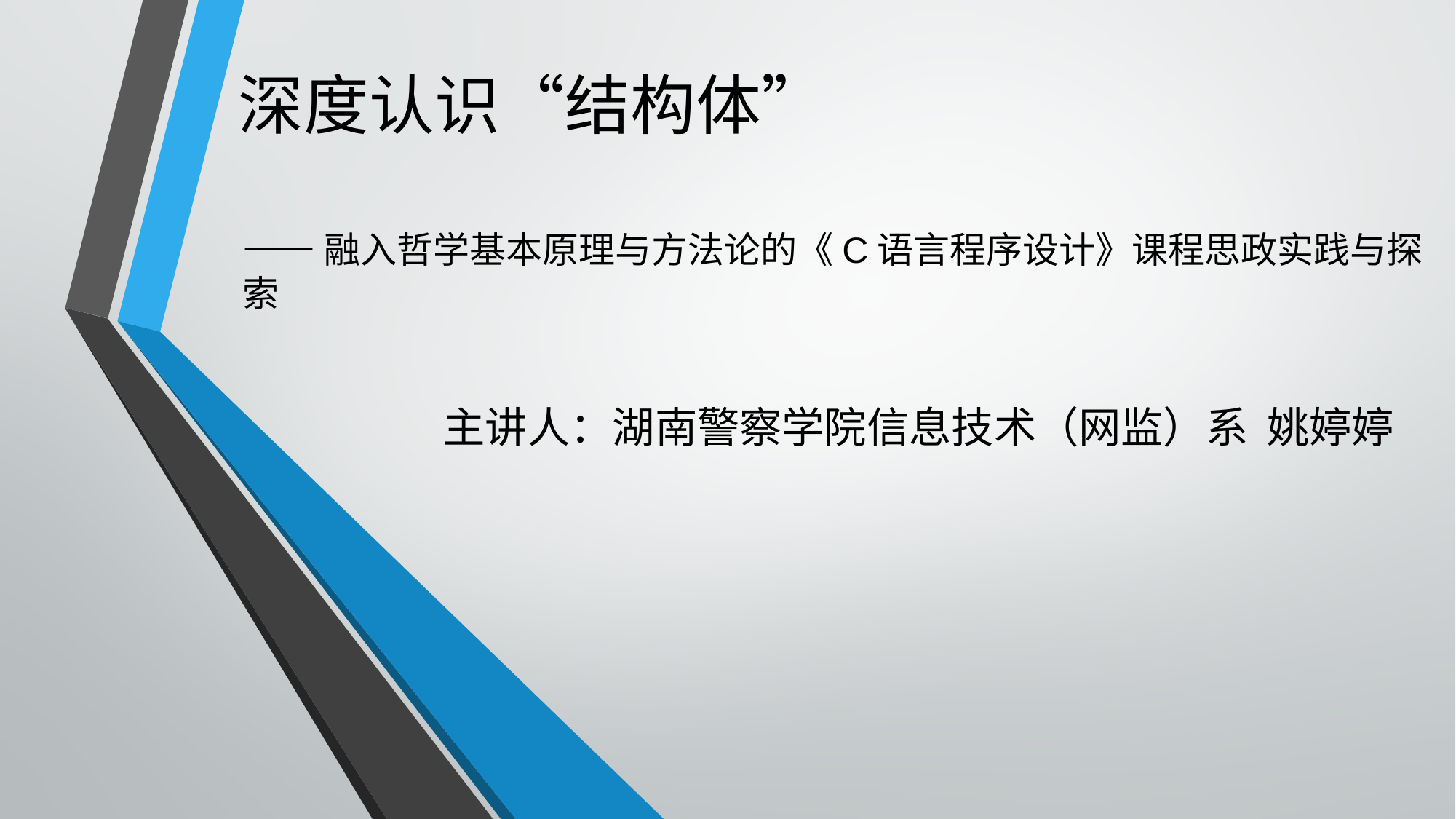

# 深度认识“结构体”
——融入哲学基本原理与方法论的《C语言程序设计》课程思政实践与探索
主讲人：湖南警察学院信息技术（网监）系  姚婷婷